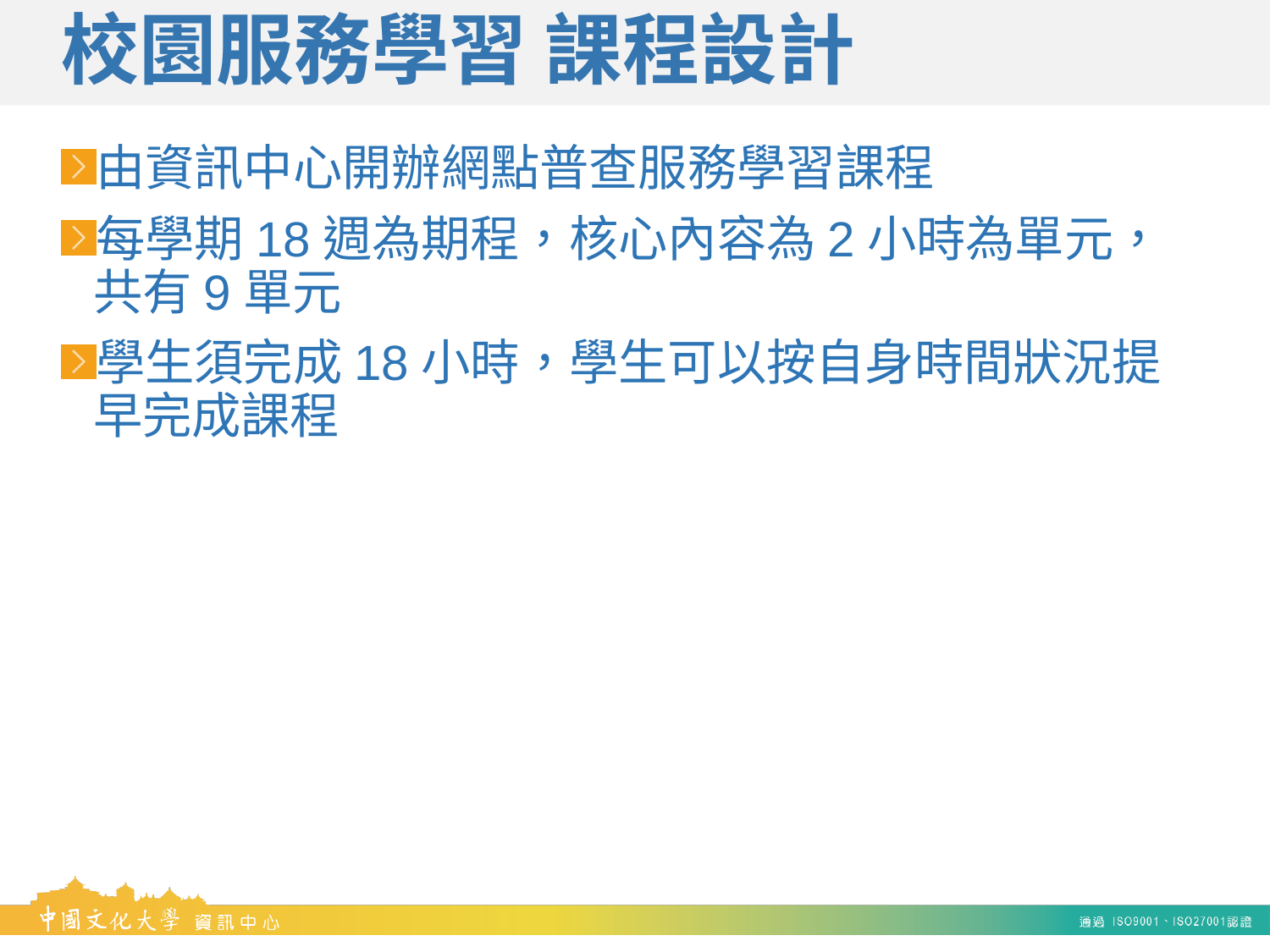

# 校園服務學習 課程設計
由資訊中心開辦網點普查服務學習課程
每學期18週為期程，核心內容為2小時為單元，共有9單元
學生須完成18小時，學生可以按自身時間狀況提早完成課程